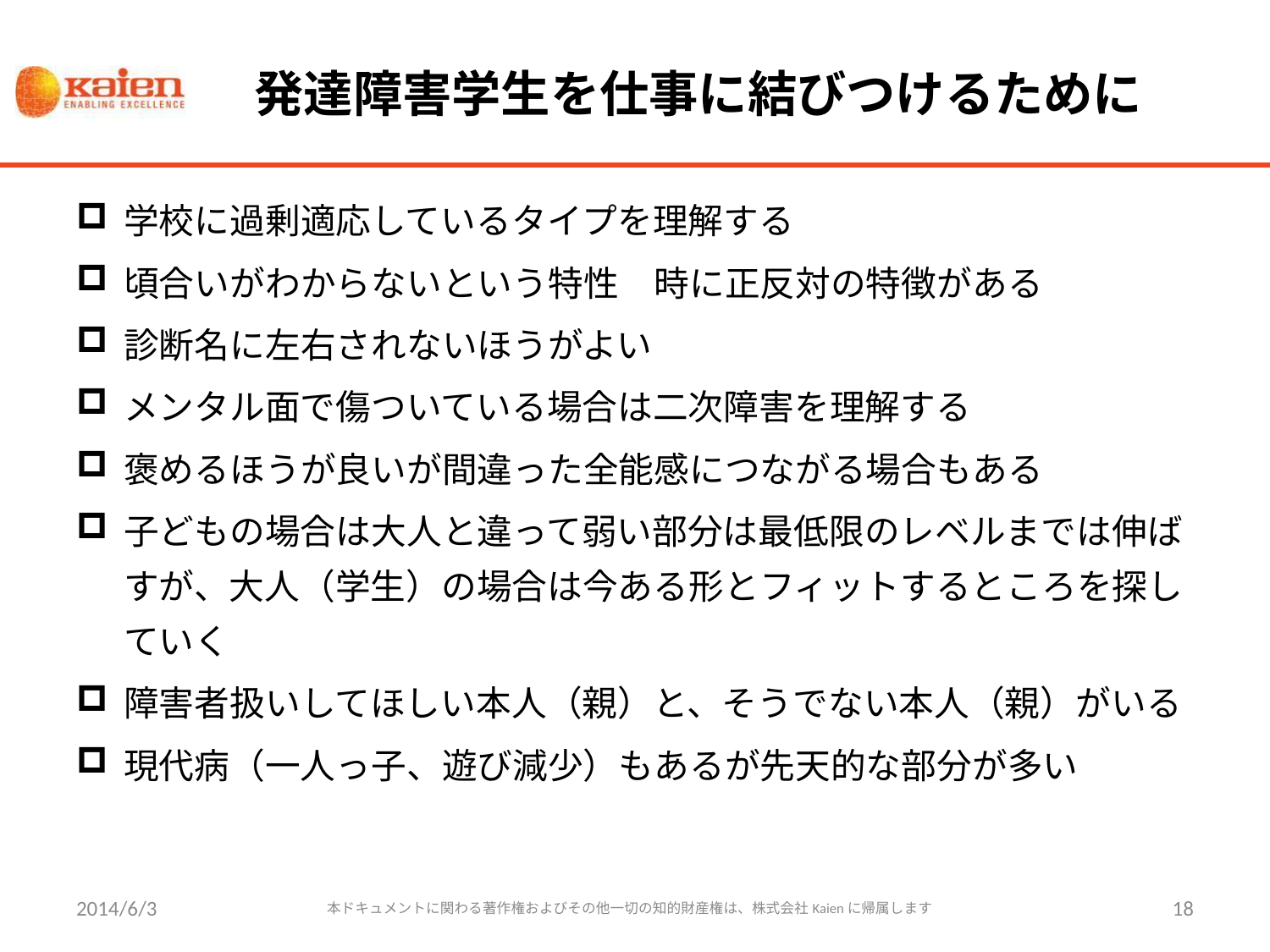

# 発達障害学生を仕事に結びつけるために
学校に過剰適応しているタイプを理解する
頃合いがわからないという特性　時に正反対の特徴がある
診断名に左右されないほうがよい
メンタル面で傷ついている場合は二次障害を理解する
褒めるほうが良いが間違った全能感につながる場合もある
子どもの場合は大人と違って弱い部分は最低限のレベルまでは伸ばすが、大人（学生）の場合は今ある形とフィットするところを探していく
障害者扱いしてほしい本人（親）と、そうでない本人（親）がいる
現代病（一人っ子、遊び減少）もあるが先天的な部分が多い
2014/6/3
本ドキュメントに関わる著作権およびその他一切の知的財産権は、株式会社Kaienに帰属します
18